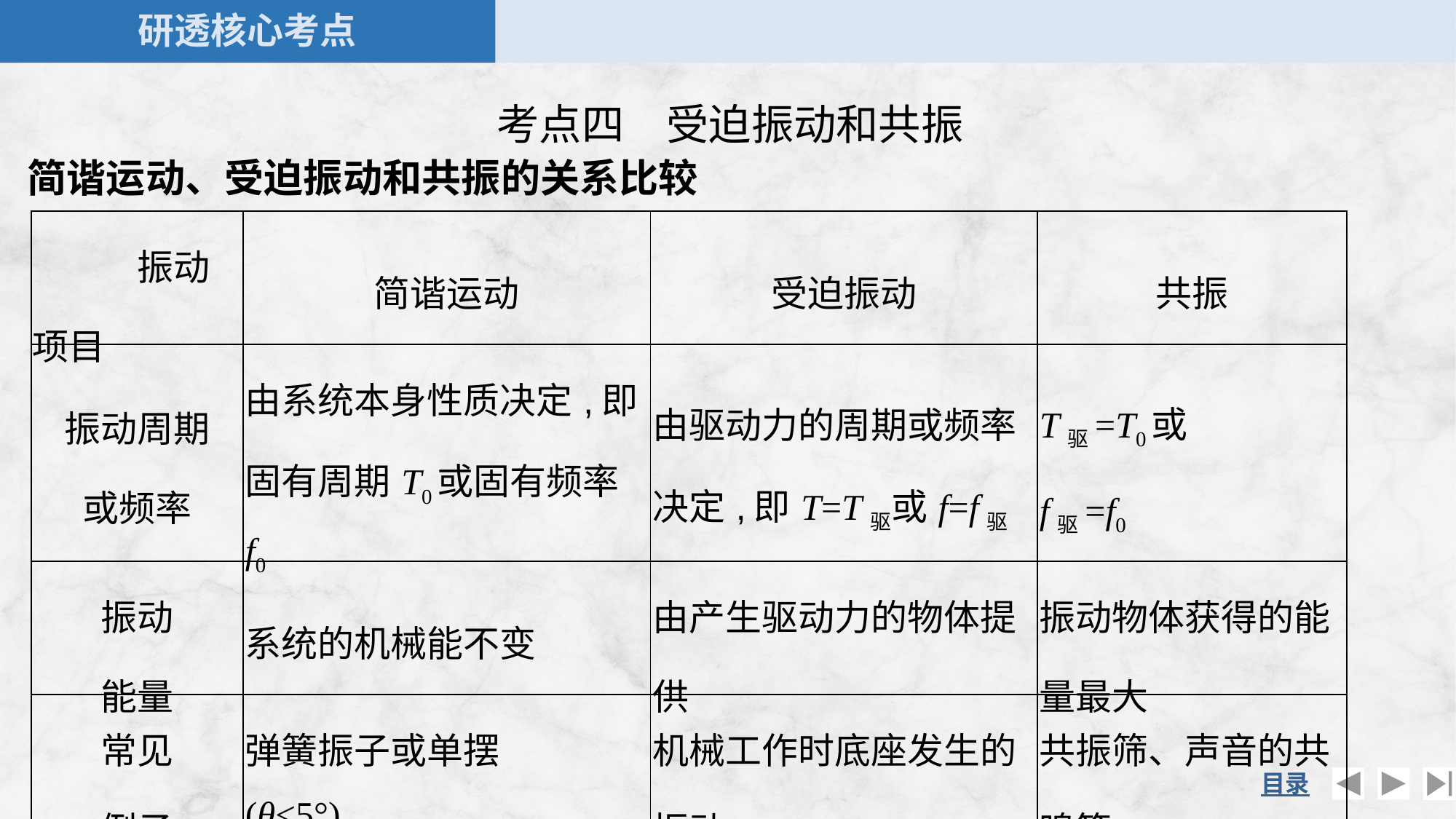

考点四　受迫振动和共振
简谐运动、受迫振动和共振的关系比较
| 振动 项目 | 简谐运动 | 受迫振动 | 共振 |
| --- | --- | --- | --- |
| 振动周期 或频率 | 由系统本身性质决定,即固有周期T0或固有频率f0 | 由驱动力的周期或频率决定,即T=T驱或f=f驱 | T驱=T0或 f驱=f0 |
| 振动 能量 | 系统的机械能不变 | 由产生驱动力的物体提供 | 振动物体获得的能量最大 |
| 常见 例子 | 弹簧振子或单摆 (θ<5°) | 机械工作时底座发生的振动 | 共振筛、声音的共鸣等 |